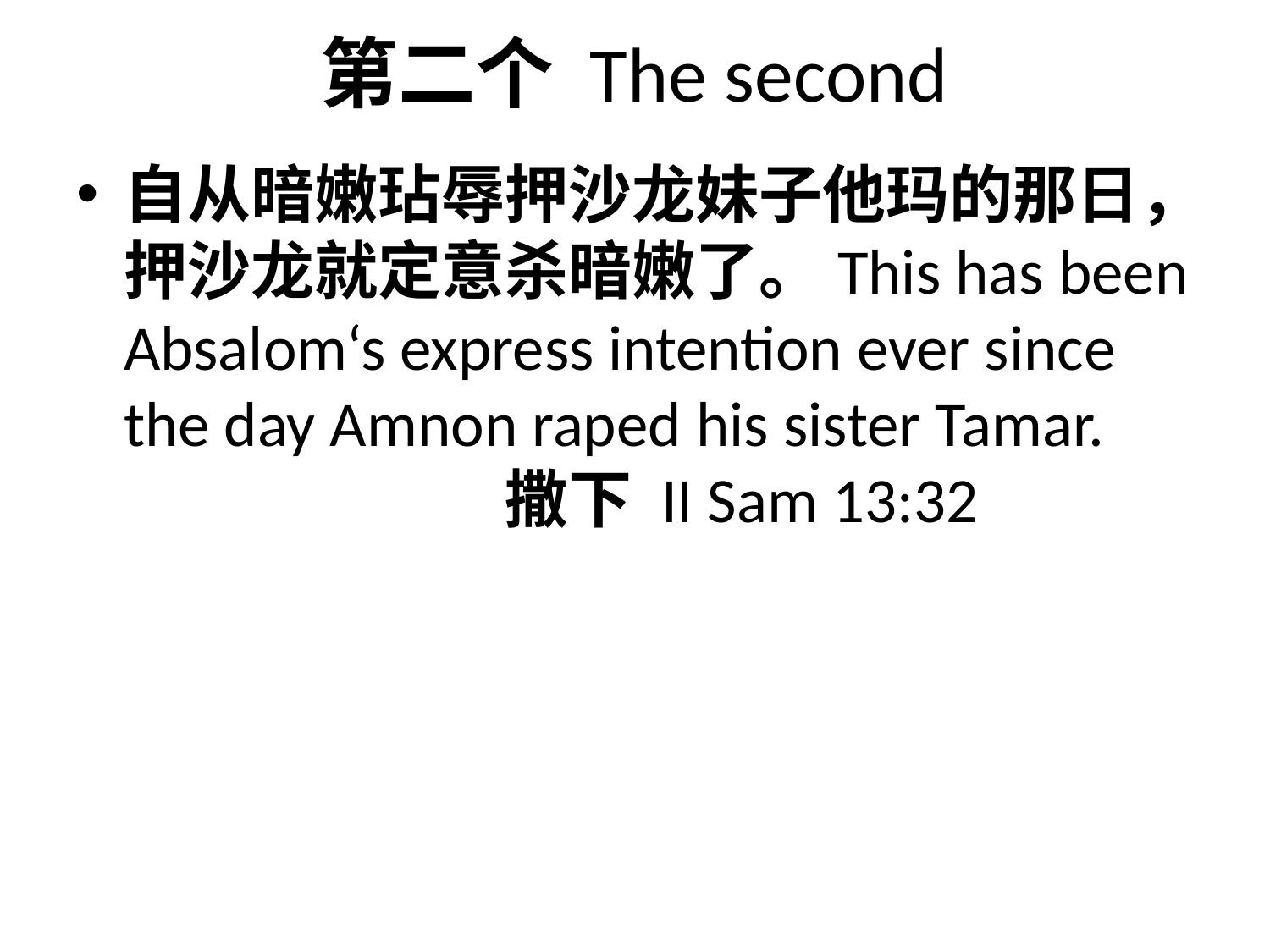

# 第二个 The second
自从暗嫩玷辱押沙龙妹子他玛的那日，押沙龙就定意杀暗嫩了。This has been Absalom‘s express intention ever since the day Amnon raped his sister Tamar. 				撒下 II Sam 13:32